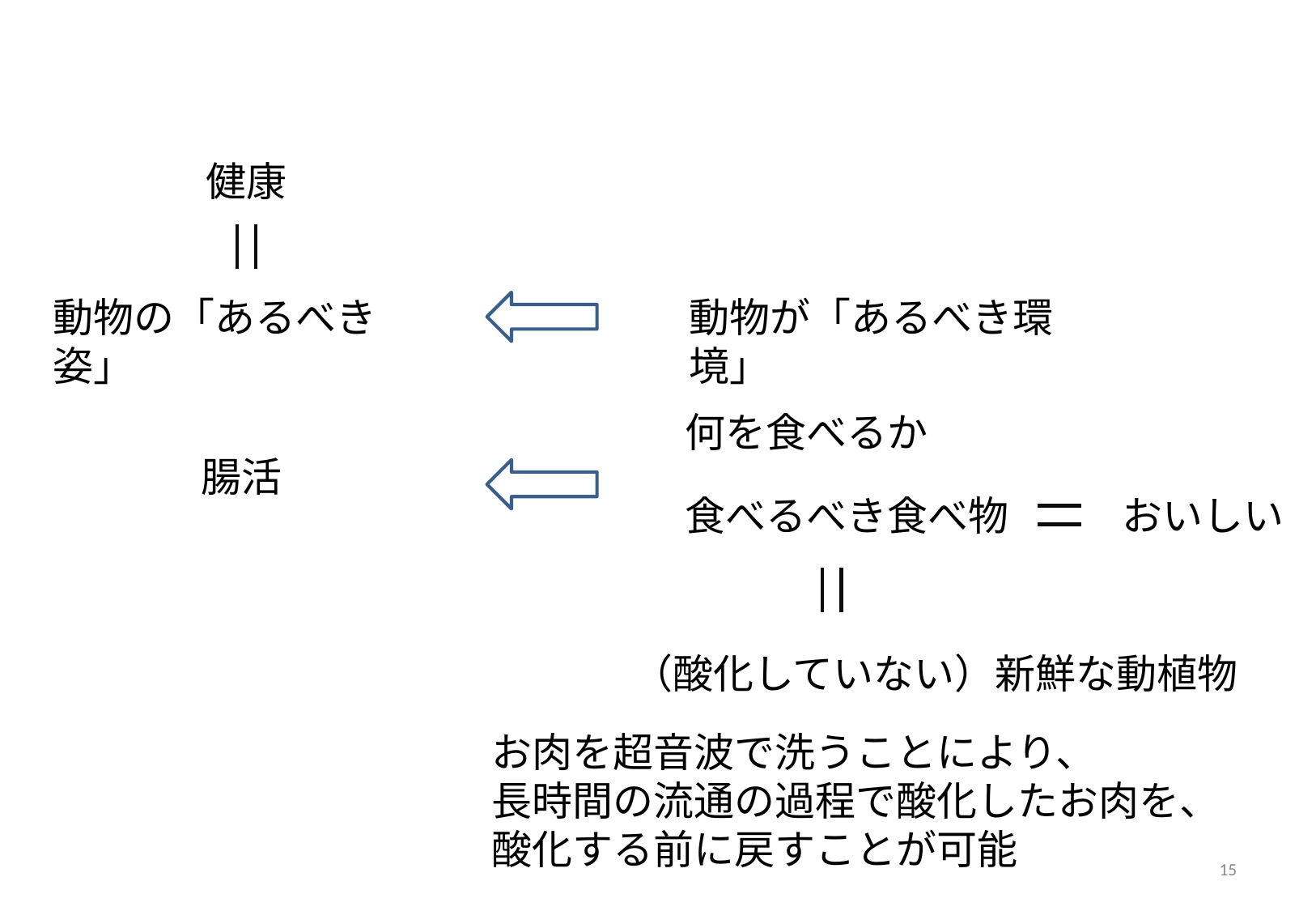

健康
動物の「あるべき姿」
動物が「あるべき環境」

何を食べるか

食べるべき食べ物
腸活
おいしい
（酸化していない）新鮮な動植物
お肉を超音波で洗うことにより、
長時間の流通の過程で酸化したお肉を、
酸化する前に戻すことが可能
15